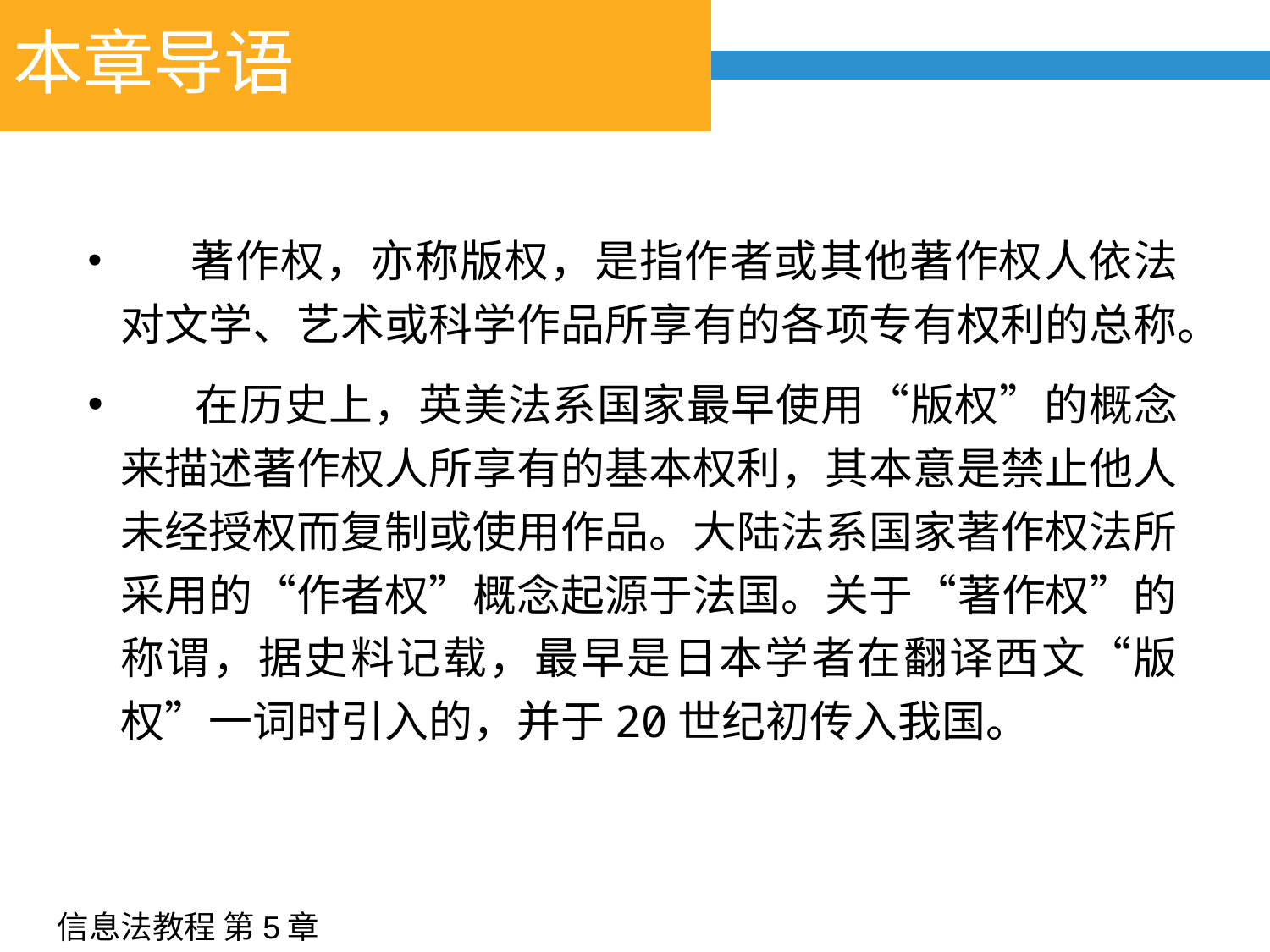

# 本章导语
      著作权，亦称版权，是指作者或其他著作权人依法对文学、艺术或科学作品所享有的各项专有权利的总称。
      在历史上，英美法系国家最早使用“版权”的概念来描述著作权人所享有的基本权利，其本意是禁止他人未经授权而复制或使用作品。大陆法系国家著作权法所采用的“作者权”概念起源于法国。关于“著作权”的称谓，据史料记载，最早是日本学者在翻译西文“版权”一词时引入的，并于20世纪初传入我国。
信息法教程 第5章